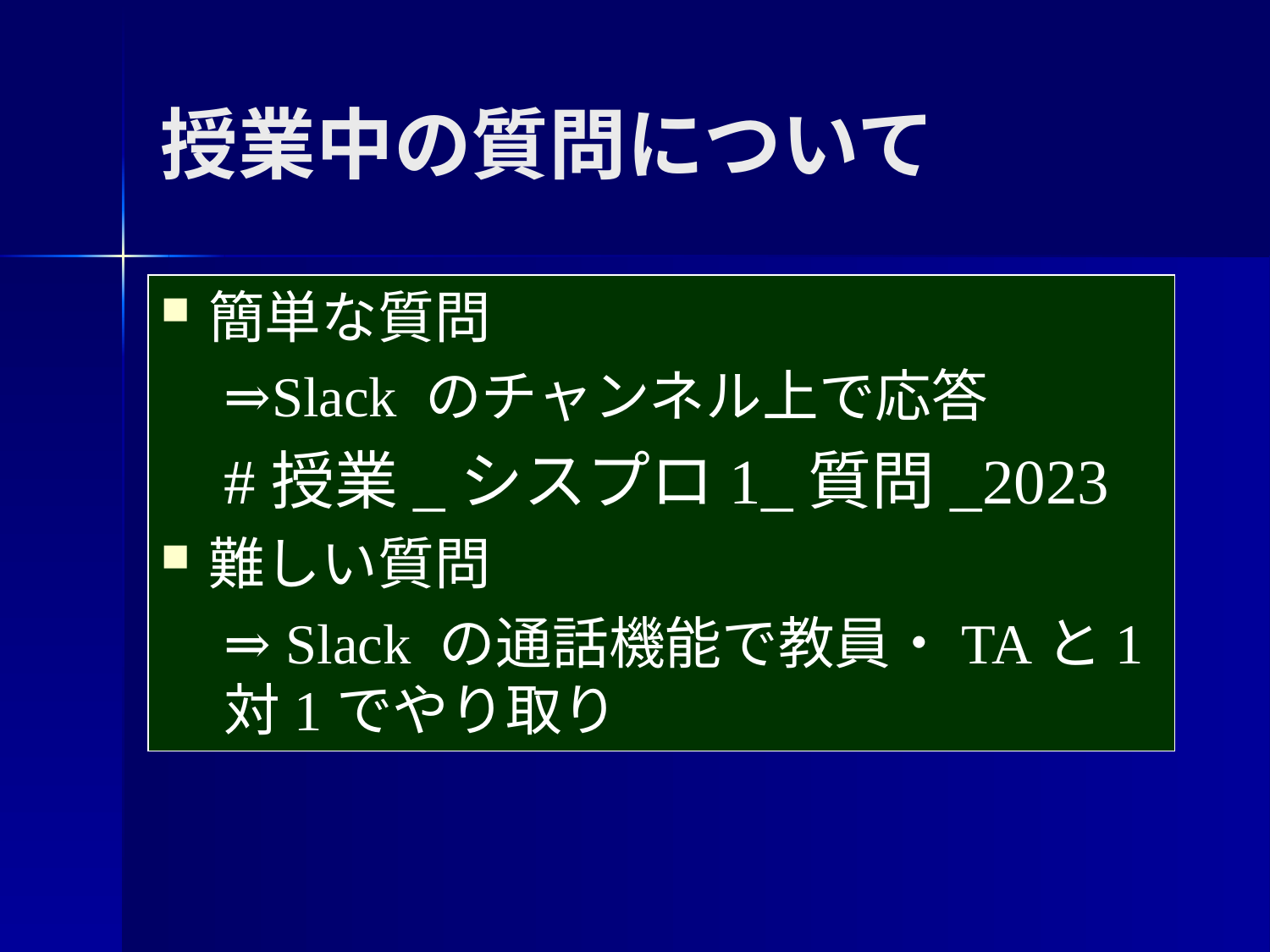

# 授業中の質問について
簡単な質問
⇒Slack のチャンネル上で応答
#授業_シスプロ1_質問_2023
難しい質問
⇒ Slack の通話機能で教員・TAと1対1でやり取り